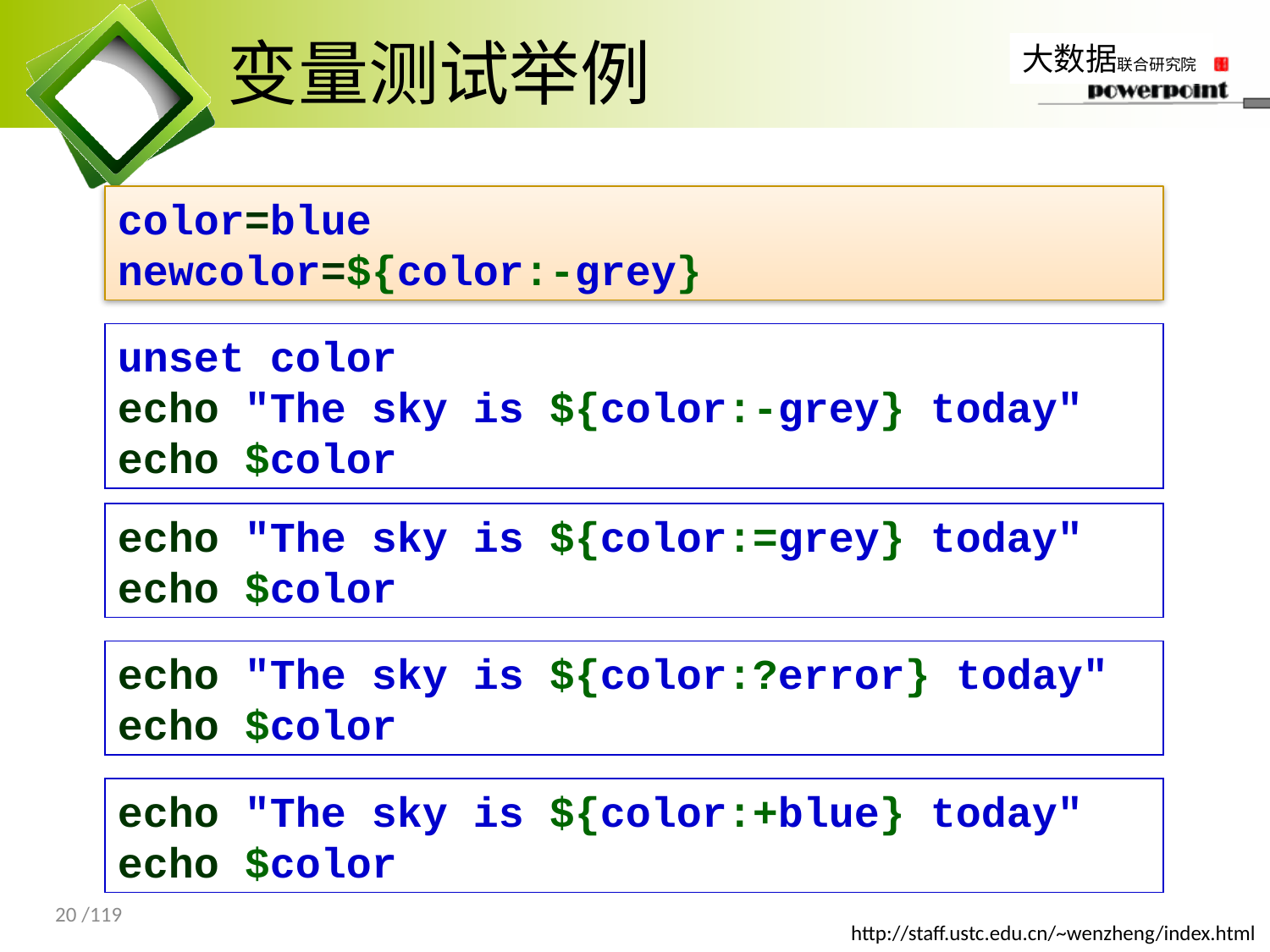

# 变量测试举例

color=blue
newcolor=${color:-grey}
unset color
echo "The sky is ${color:-grey} today"
echo $color
echo "The sky is ${color:=grey} today"
echo $color
echo "The sky is ${color:?error} today"
echo $color
echo "The sky is ${color:+blue} today"
echo $color
20